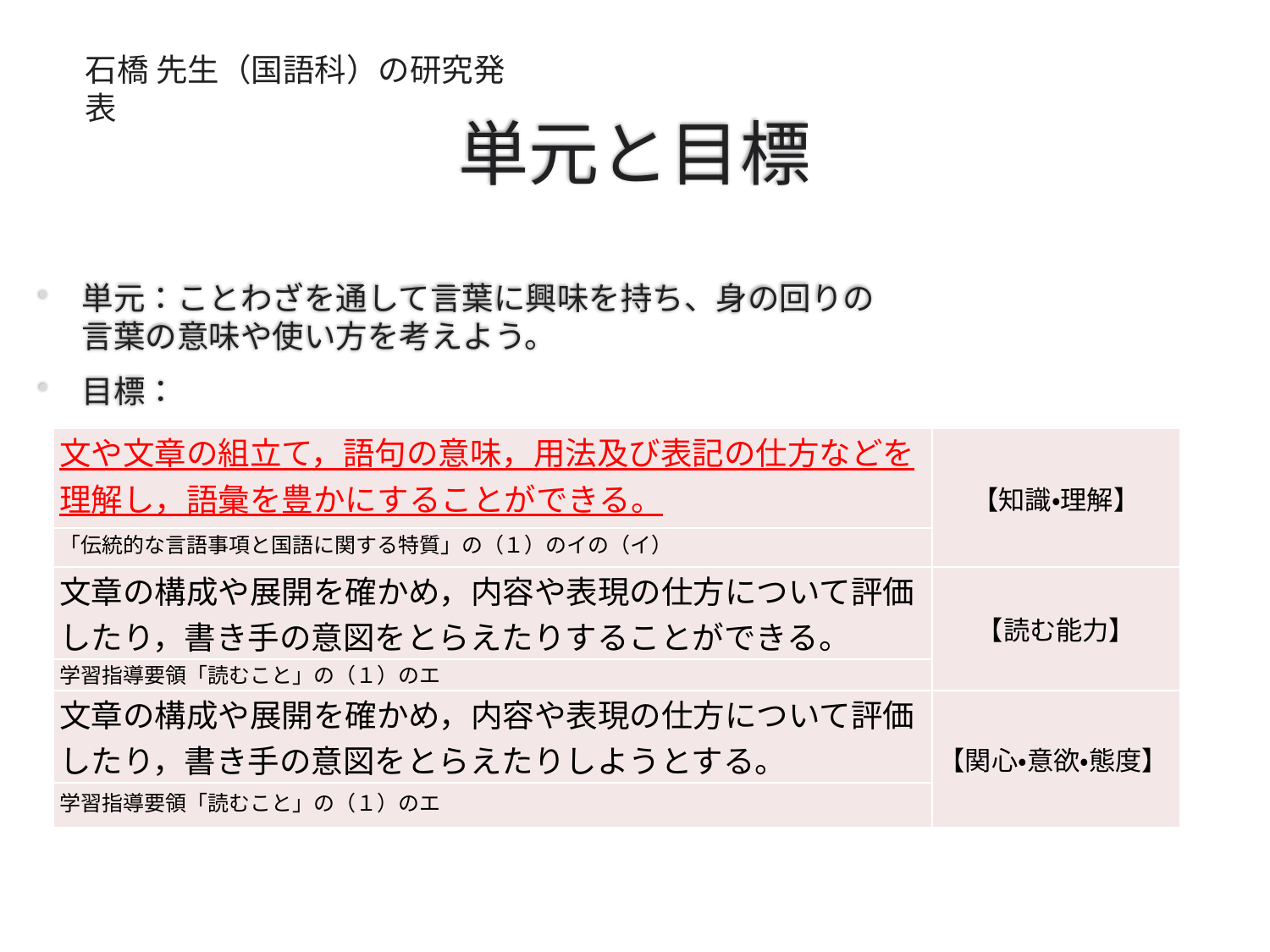

石橋 先生（国語科）の研究発表
# 単元と目標
単元：ことわざを通して言葉に興味を持ち、身の回りの言葉の意味や使い方を考えよう。
目標：
| 文や文章の組立て，語句の意味，用法及び表記の仕方などを理解し，語彙を豊かにすることができる。 | 【知識・理解】 |
| --- | --- |
| 「伝統的な言語事項と国語に関する特質」の（１）のイの（イ） |  |
| 文章の構成や展開を確かめ，内容や表現の仕方について評価したり，書き手の意図をとらえたりすることができる。 | 【読む能力】 |
| 学習指導要領「読むこと」の（１）のエ |  |
| 文章の構成や展開を確かめ，内容や表現の仕方について評価したり，書き手の意図をとらえたりしようとする。 | 【関心・意欲・態度】 |
| 学習指導要領「読むこと」の（１）のエ |  |